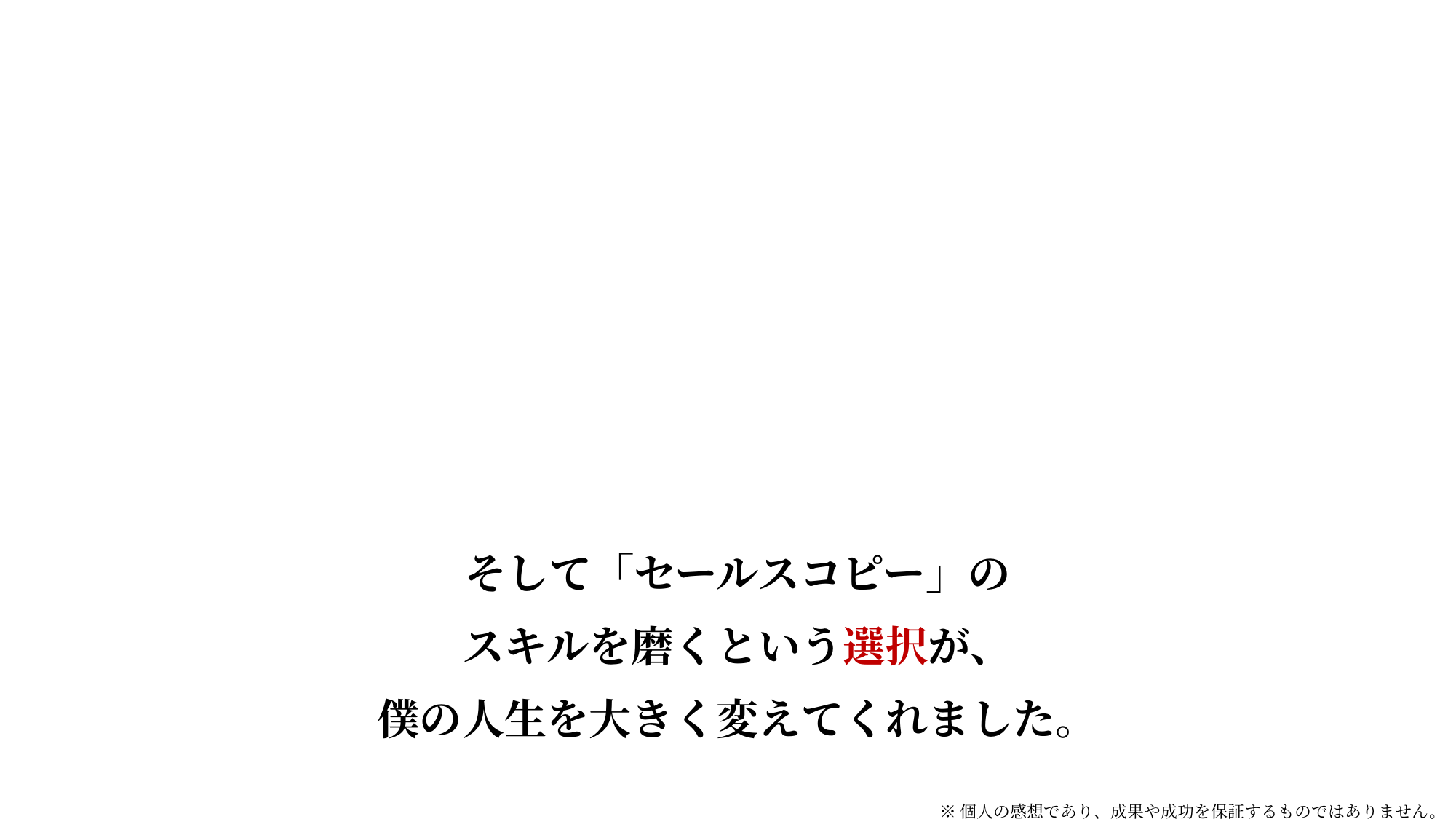

そして「セールスコピー」の
スキルを磨くという選択が、
僕の人生を大きく変えてくれました。
※個人の感想であり、成果や成功を保証するものではありません。